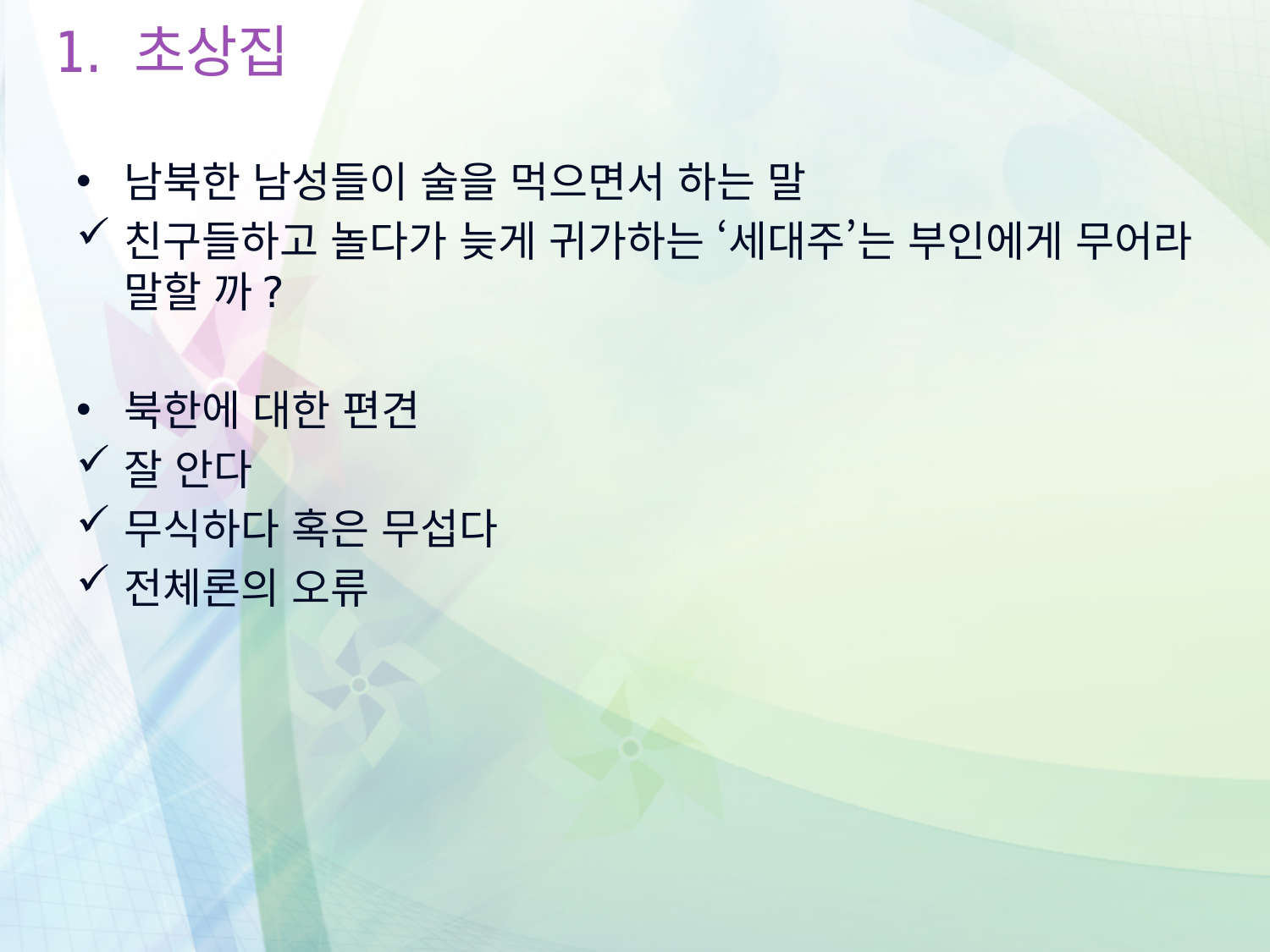

# 1. 초상집
남북한 남성들이 술을 먹으면서 하는 말
친구들하고 놀다가 늦게 귀가하는 ‘세대주’는 부인에게 무어라 말할 까?

북한에 대한 편견
잘 안다
무식하다 혹은 무섭다
전체론의 오류